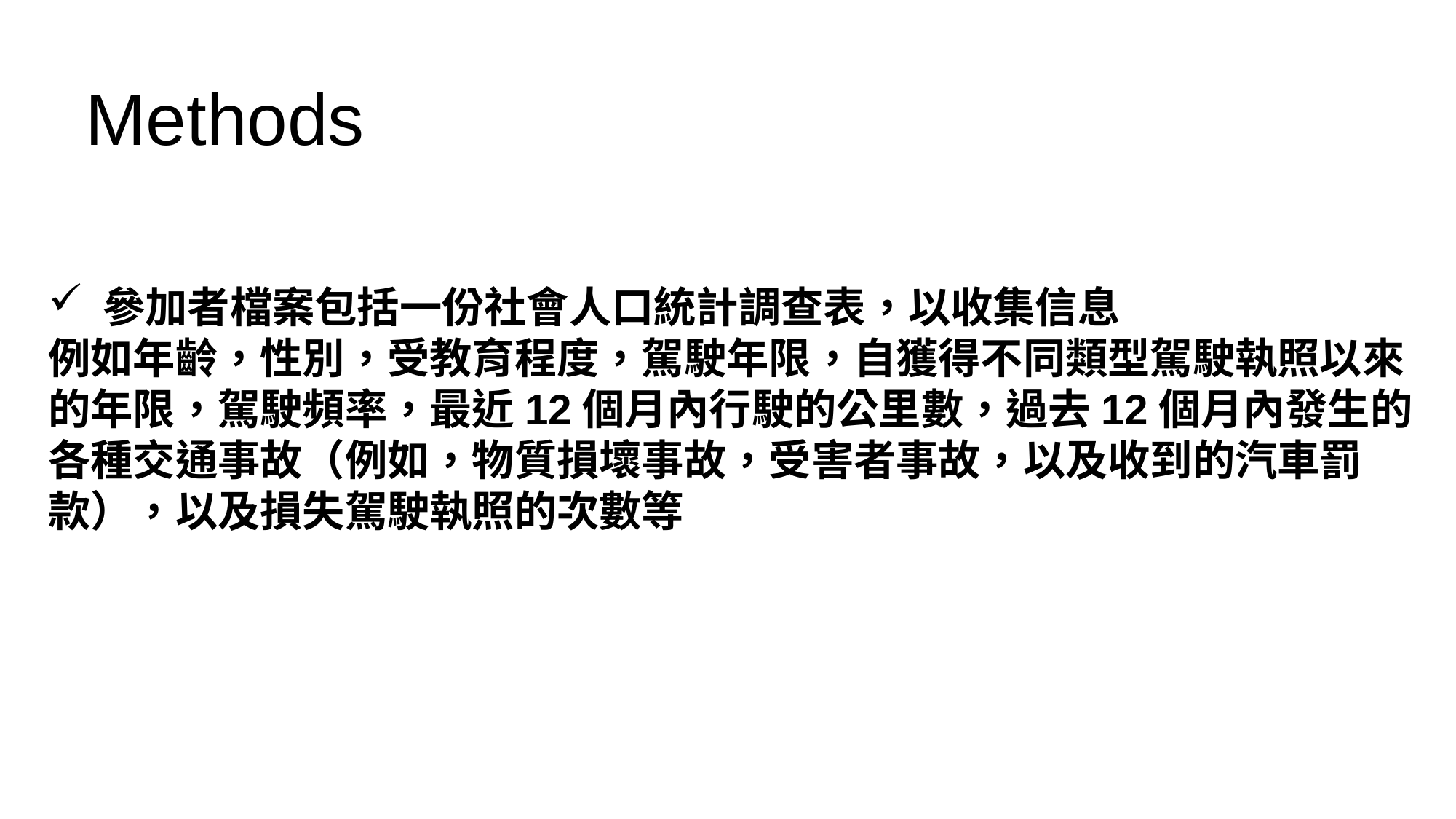

Methods
參加者檔案包括一份社會人口統計調查表，以收集信息
例如年齡，性別，受教育程度，駕駛年限，自獲得不同類型駕駛執照以來的年限，駕駛頻率，最近12個月內行駛的公里數，過去12個月內發生的各種交通事故（例如，物質損壞事故，受害者事故，以及收到的汽車罰款），以及損失駕駛執照的次數等